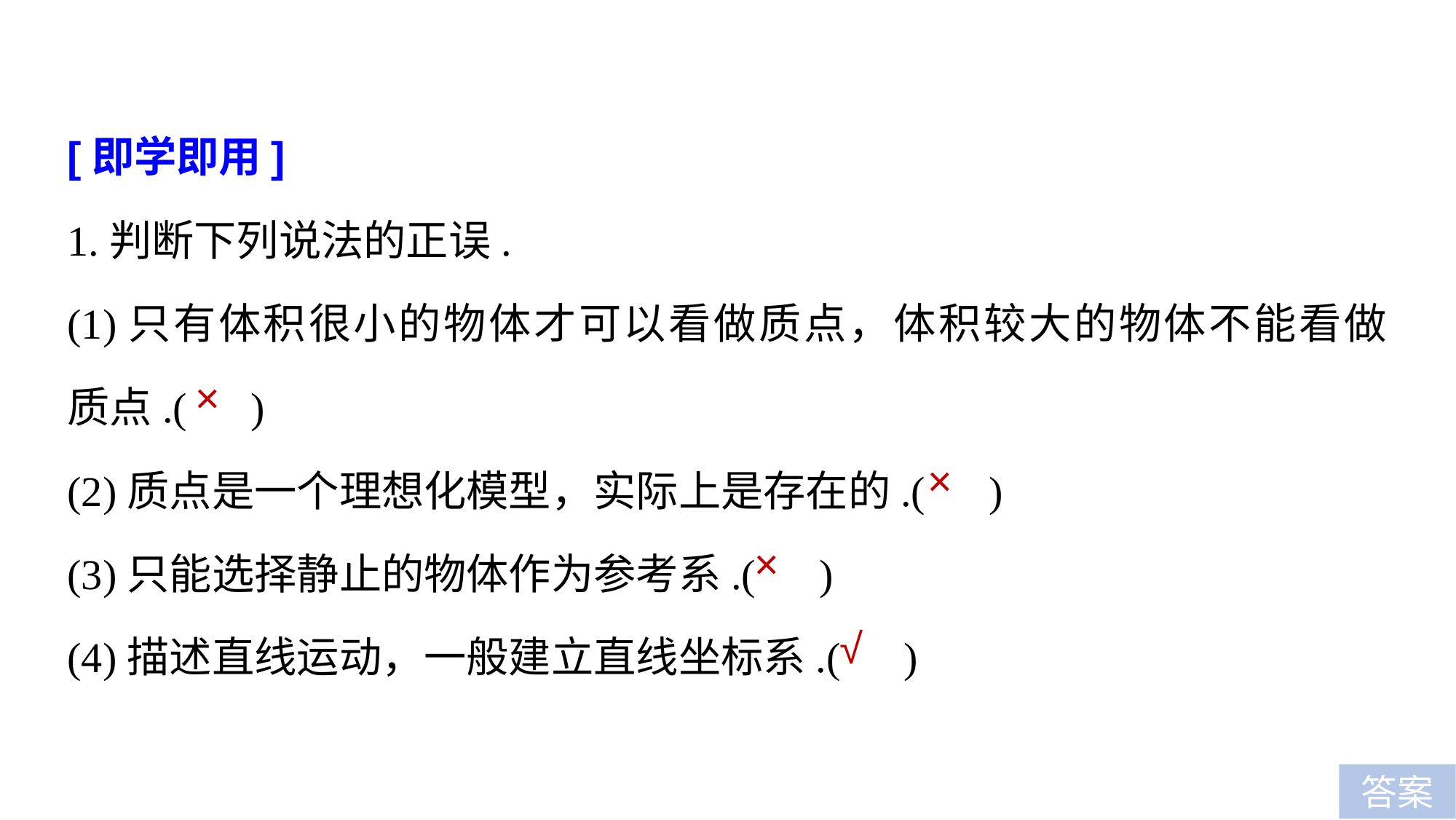

[即学即用]
1.判断下列说法的正误.
(1)只有体积很小的物体才可以看做质点，体积较大的物体不能看做质点.(      )
(2)质点是一个理想化模型，实际上是存在的.(      )
(3)只能选择静止的物体作为参考系.(      )
(4)描述直线运动，一般建立直线坐标系.(      )
×
×
×
√
答案